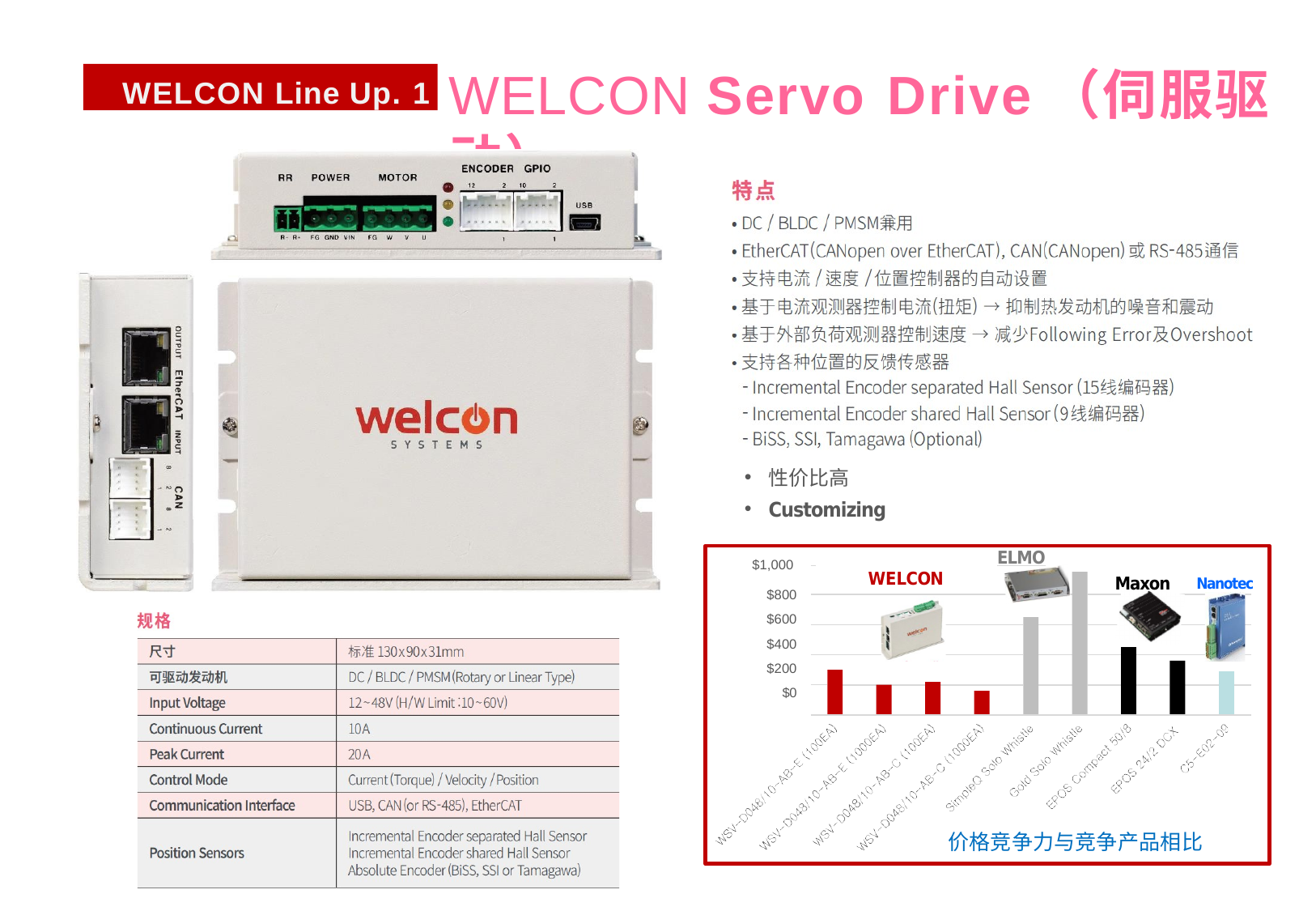

# WELCON Servo Drive（伺服驱动）
WELCON Line Up. 1

性价比高
Customizing

 	ELMO
$1,000
Maxon	Nanotec
WELCON

$800

$600

$400

$200

$0

价格竞争力与竞争产品相比